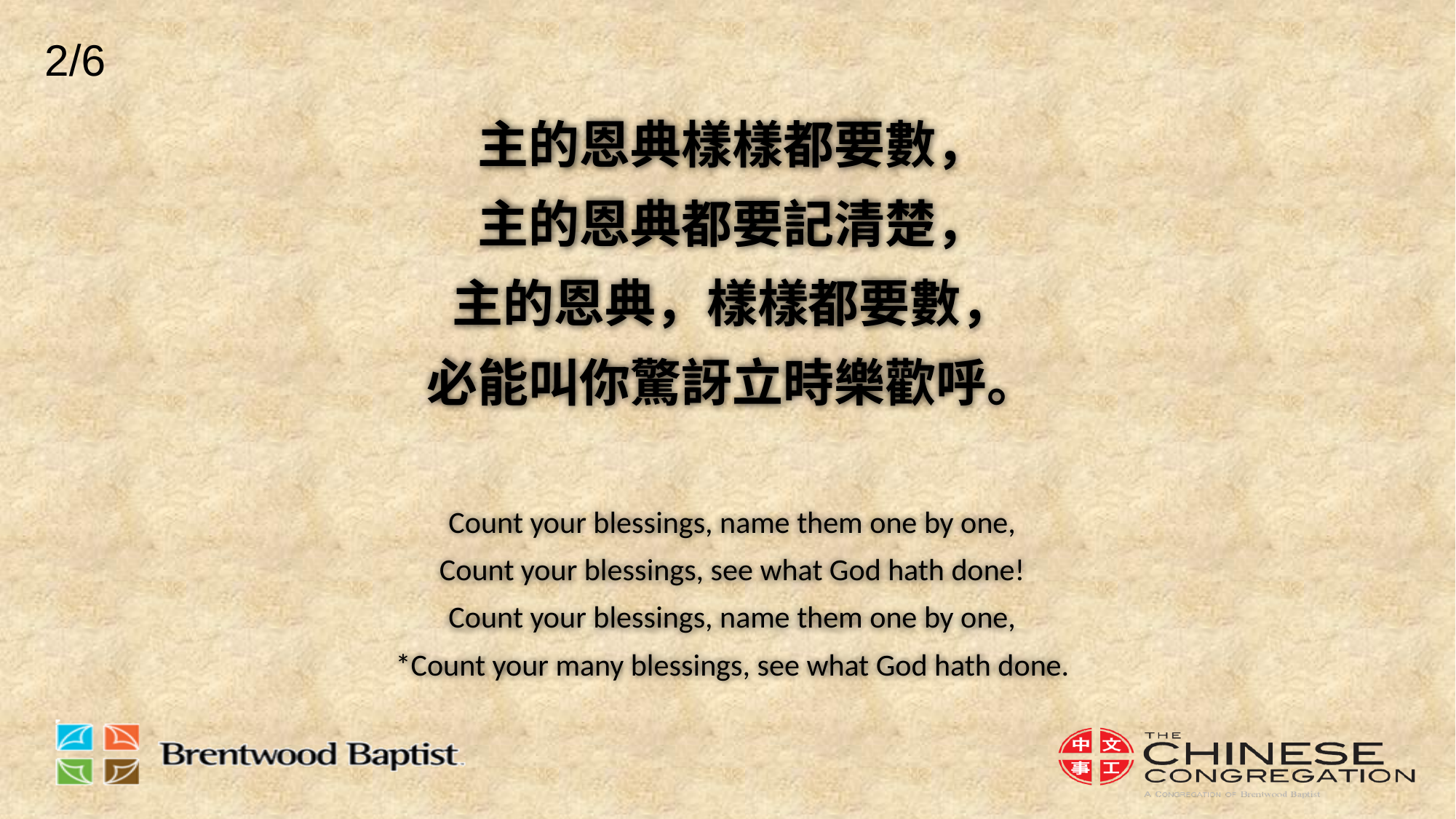

2/6
# 主的恩典樣樣都要數， 主的恩典都要記清楚， 主的恩典，樣樣都要數， 必能叫你驚訝立時樂歡呼。 Count your blessings, name them one by one, Count your blessings, see what God hath done! Count your blessings, name them one by one, *Count your many blessings, see what God hath done.